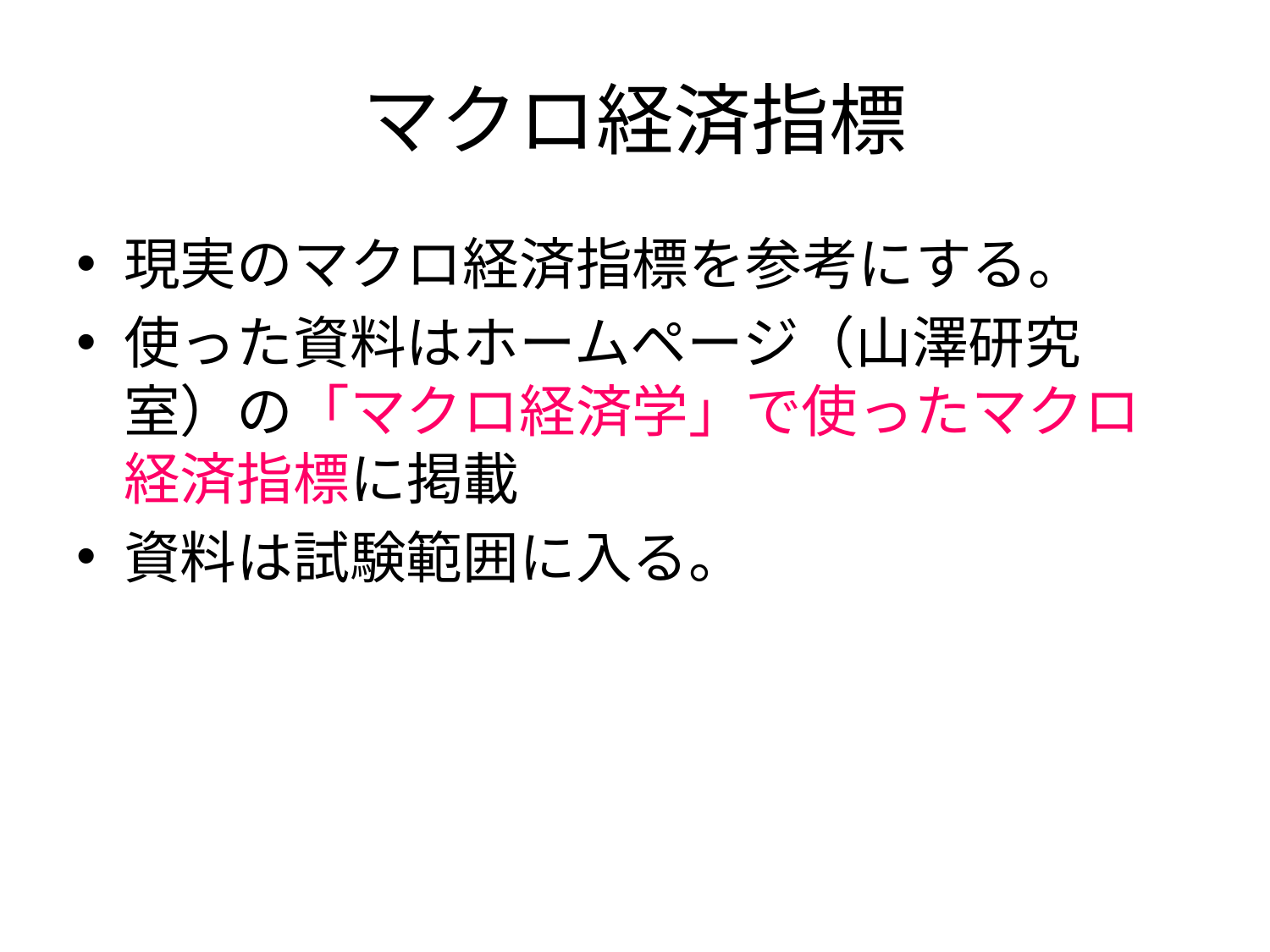

# マクロ経済指標
現実のマクロ経済指標を参考にする。
使った資料はホームページ（山澤研究室）の「マクロ経済学」で使ったマクロ経済指標に掲載
資料は試験範囲に入る。